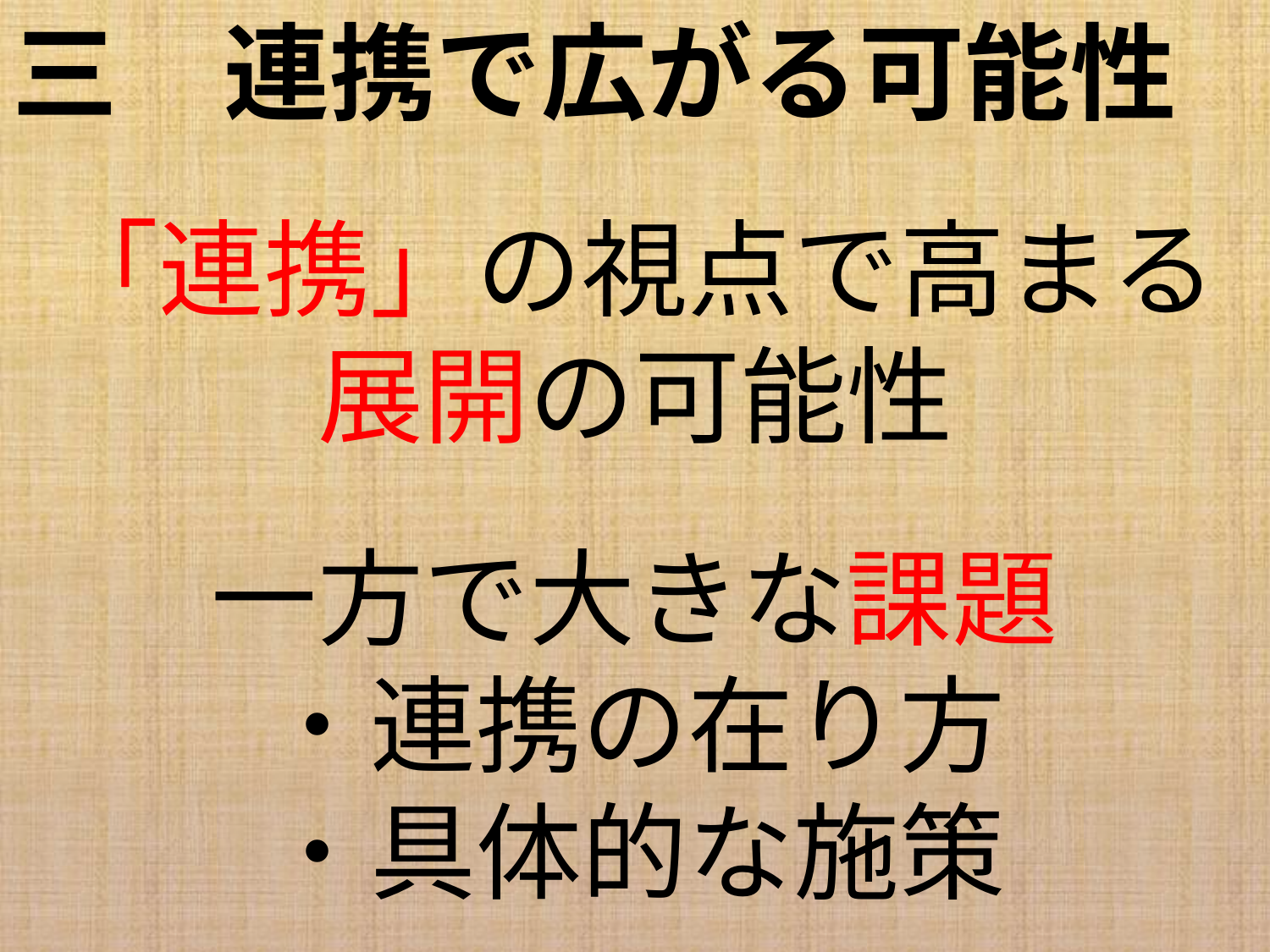

三　連携で広がる可能性
「連携」の視点で高まる
展開の可能性
一方で大きな課題
・連携の在り方
・具体的な施策